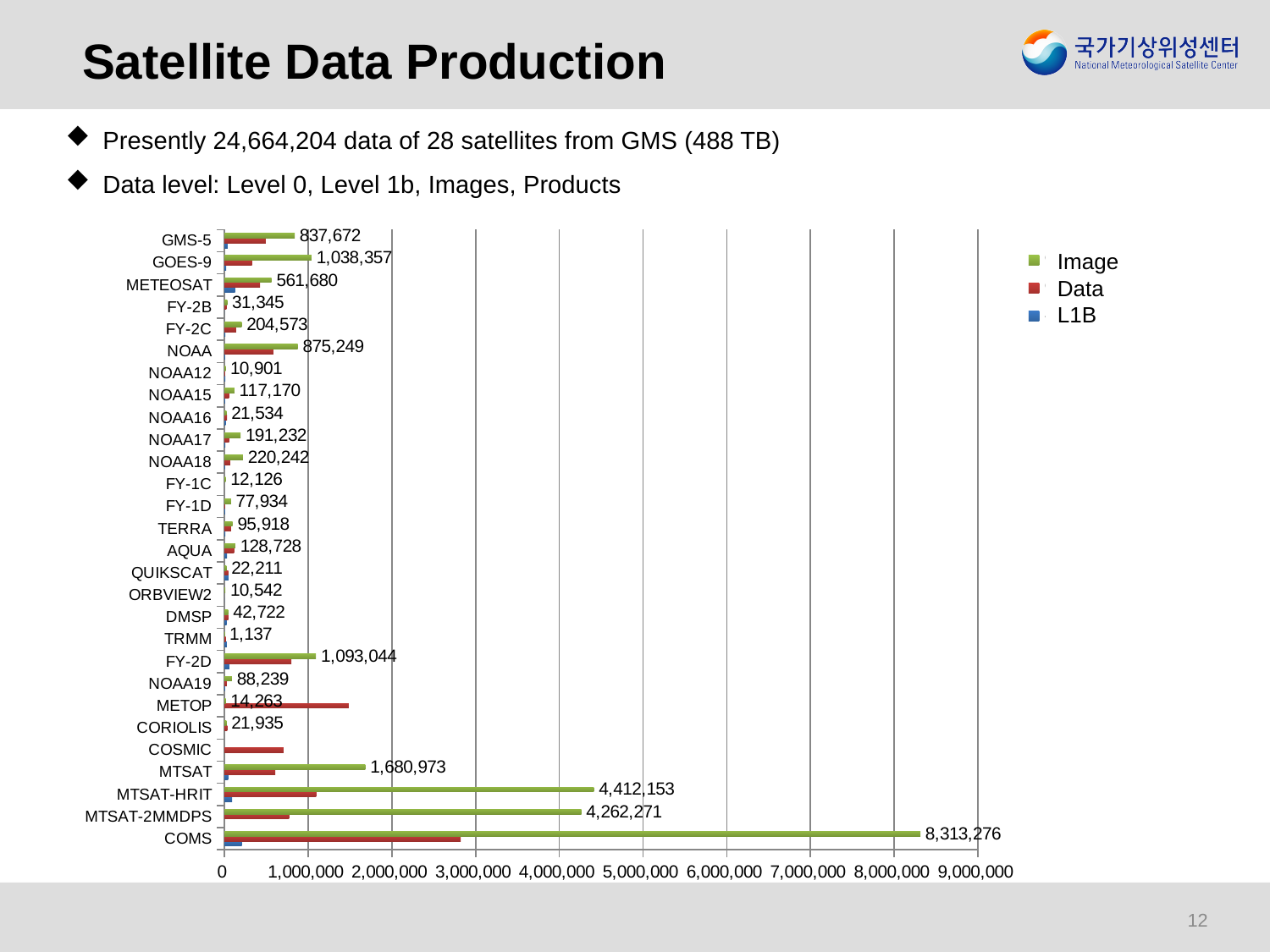

# Satellite Data Production
 Presently 24,664,204 data of 28 satellites from GMS (488 TB)
 Data level: Level 0, Level 1b, Images, Products

### Chart

| Category | 원시자료 | 영상(데이터) | 영상(이미지) |
|---|---|---|---|
| COMS | 206666.0 | 2821558.0 | 8313276.0 |
| MTSAT-2MMDPS | None | 769635.0 | 4262271.0 |
| MTSAT-HRIT | 91373.0 | 1095260.0 | 4412153.0 |
| MTSAT | 41581.0 | 607440.0 | 1680973.0 |
| COSMIC | None | 704238.0 | None |
| CORIOLIS | None | 32713.0 | 21935.0 |
| METOP | None | 1483056.0 | 14263.0 |
| NOAA19 | 4446.0 | 28308.0 | 88239.0 |
| FY-2D | 57609.0 | 798482.0 | 1093044.0 |
| TRMM | 26329.0 | 13555.0 | 1137.0 |
| DMSP | 25342.0 | 44187.0 | 42722.0 |
| ORBVIEW2 | 161.0 | None | 10542.0 |
| QUIKSCAT | 46231.0 | 44101.0 | 22211.0 |
| AQUA | 28867.0 | 112923.0 | 128728.0 |
| TERRA | 10452.0 | 78789.0 | 95918.0 |
| FY-1D | 7891.0 | 1345.0 | 77934.0 |
| FY-1C | None | None | 12126.0 |
| NOAA18 | 2020.0 | 67401.0 | 220242.0 |
| NOAA17 | 8369.0 | 55387.0 | 191232.0 |
| NOAA16 | 12607.0 | 29684.0 | 21534.0 |
| NOAA15 | 6827.0 | 51499.0 | 117170.0 |
| NOAA12 | 10549.0 | 4030.0 | 10901.0 |
| NOAA | 6581.0 | 584051.0 | 875249.0 |
| FY-2C | 10725.0 | 137683.0 | 204573.0 |
| FY-2B | 12.0 | 22846.0 | 31345.0 |
| METEOSAT | 125937.0 | 423737.0 | 561680.0 |
| GOES-9 | 18565.0 | 328159.0 | 1038357.0 |
| GMS-5 | 37558.0 | 491512.0 | 837672.0 |
Image
Data
L1B
12